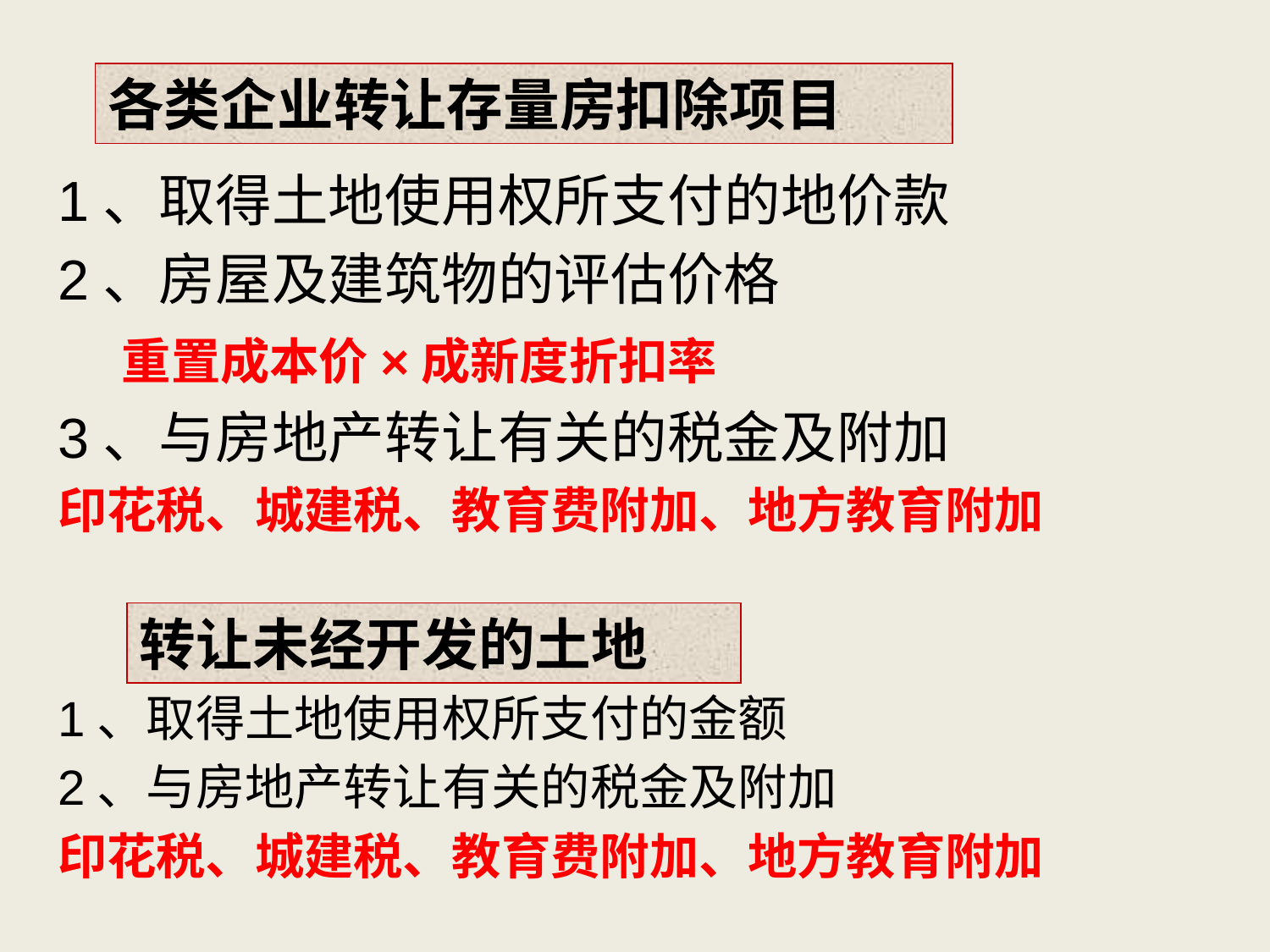

各类企业转让存量房扣除项目
1、取得土地使用权所支付的地价款
2、房屋及建筑物的评估价格
    重置成本价×成新度折扣率
3、与房地产转让有关的税金及附加
印花税、城建税、教育费附加、地方教育附加

1、取得土地使用权所支付的金额
2、与房地产转让有关的税金及附加
印花税、城建税、教育费附加、地方教育附加

转让未经开发的土地